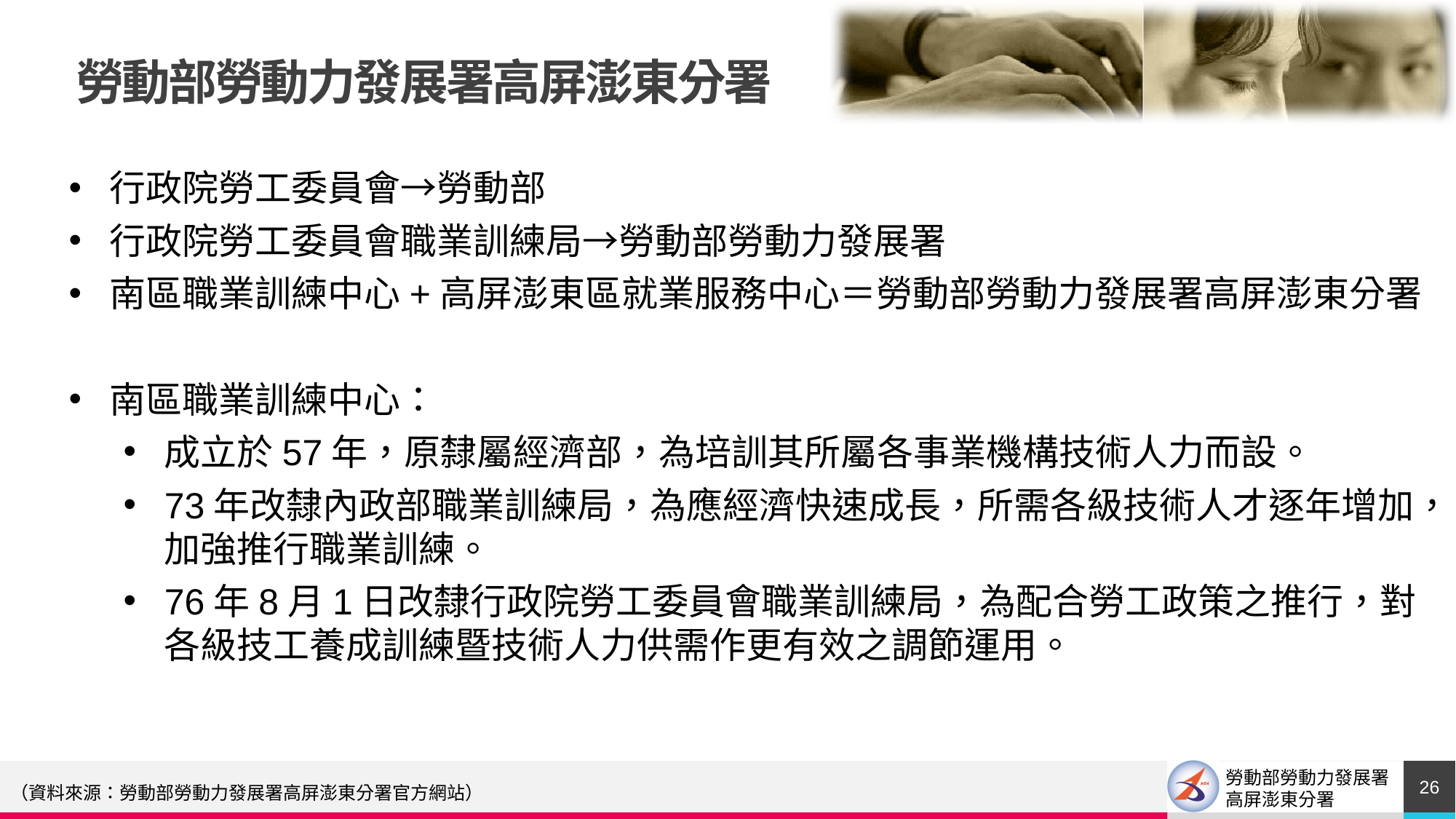

勞動部勞動力發展署高屏澎東分署
行政院勞工委員會→勞動部
行政院勞工委員會職業訓練局→勞動部勞動力發展署
南區職業訓練中心+高屏澎東區就業服務中心＝勞動部勞動力發展署高屏澎東分署

南區職業訓練中心：
成立於57年，原隸屬經濟部，為培訓其所屬各事業機構技術人力而設。
73年改隸內政部職業訓練局，為應經濟快速成長，所需各級技術人才逐年增加，加強推行職業訓練。
76年8月1日改隸行政院勞工委員會職業訓練局，為配合勞工政策之推行，對各級技工養成訓練暨技術人力供需作更有效之調節運用。
26
（資料來源：勞動部勞動力發展署高屏澎東分署官方網站）